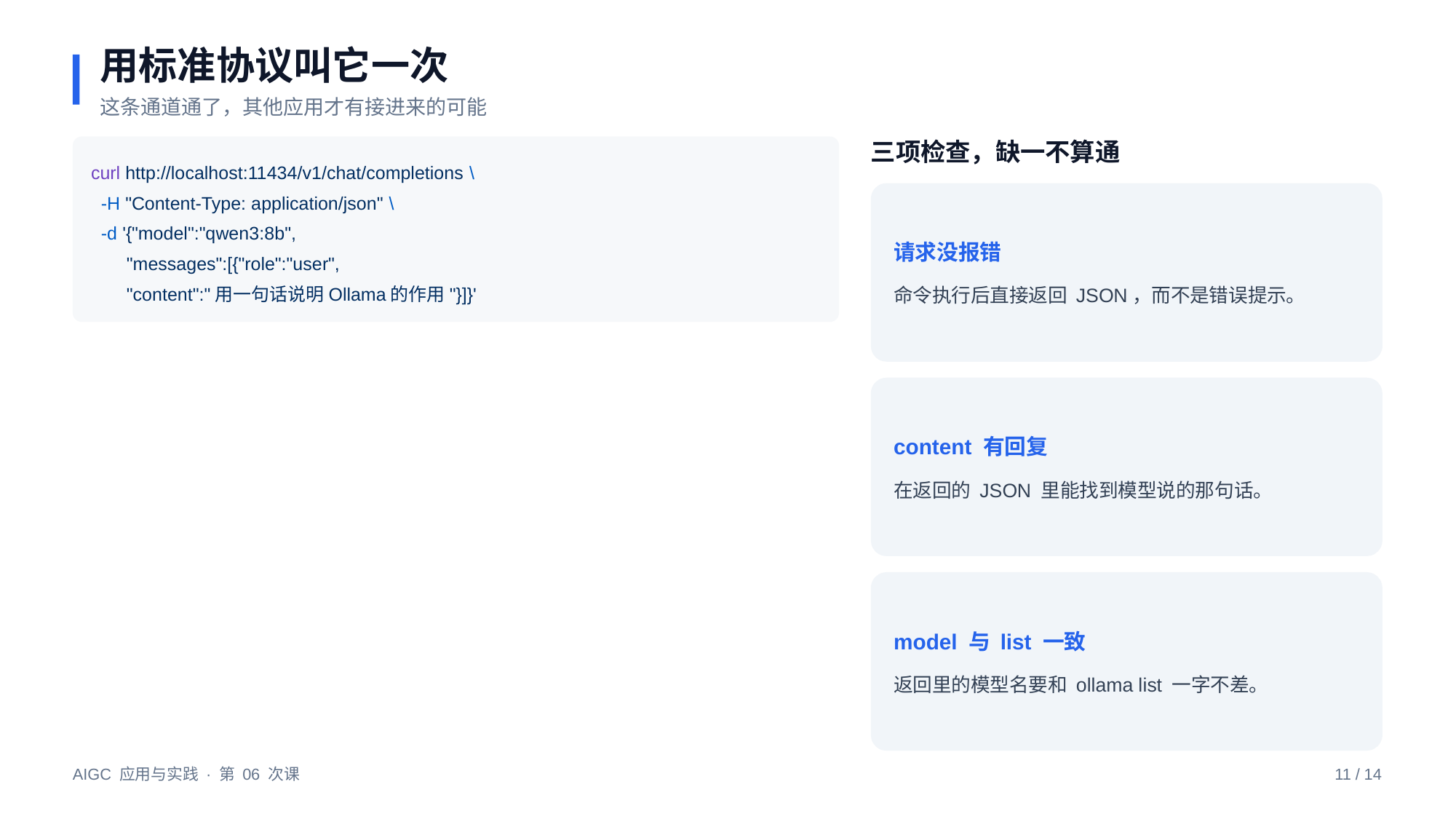

用标准协议叫它一次

这条通道通了，其他应用才有接进来的可能

三项检查，缺一不算通
curl http://localhost:11434/v1/chat/completions \
  -H "Content-Type: application/json" \
  -d '{"model":"qwen3:8b",
       "messages":[{"role":"user",
       "content":"用一句话说明Ollama的作用"}]}'

请求没报错
命令执行后直接返回 JSON，而不是错误提示。

content 有回复
在返回的 JSON 里能找到模型说的那句话。

model 与 list 一致
返回里的模型名要和 ollama list 一字不差。
AIGC 应用与实践 · 第 06 次课
11 / 14